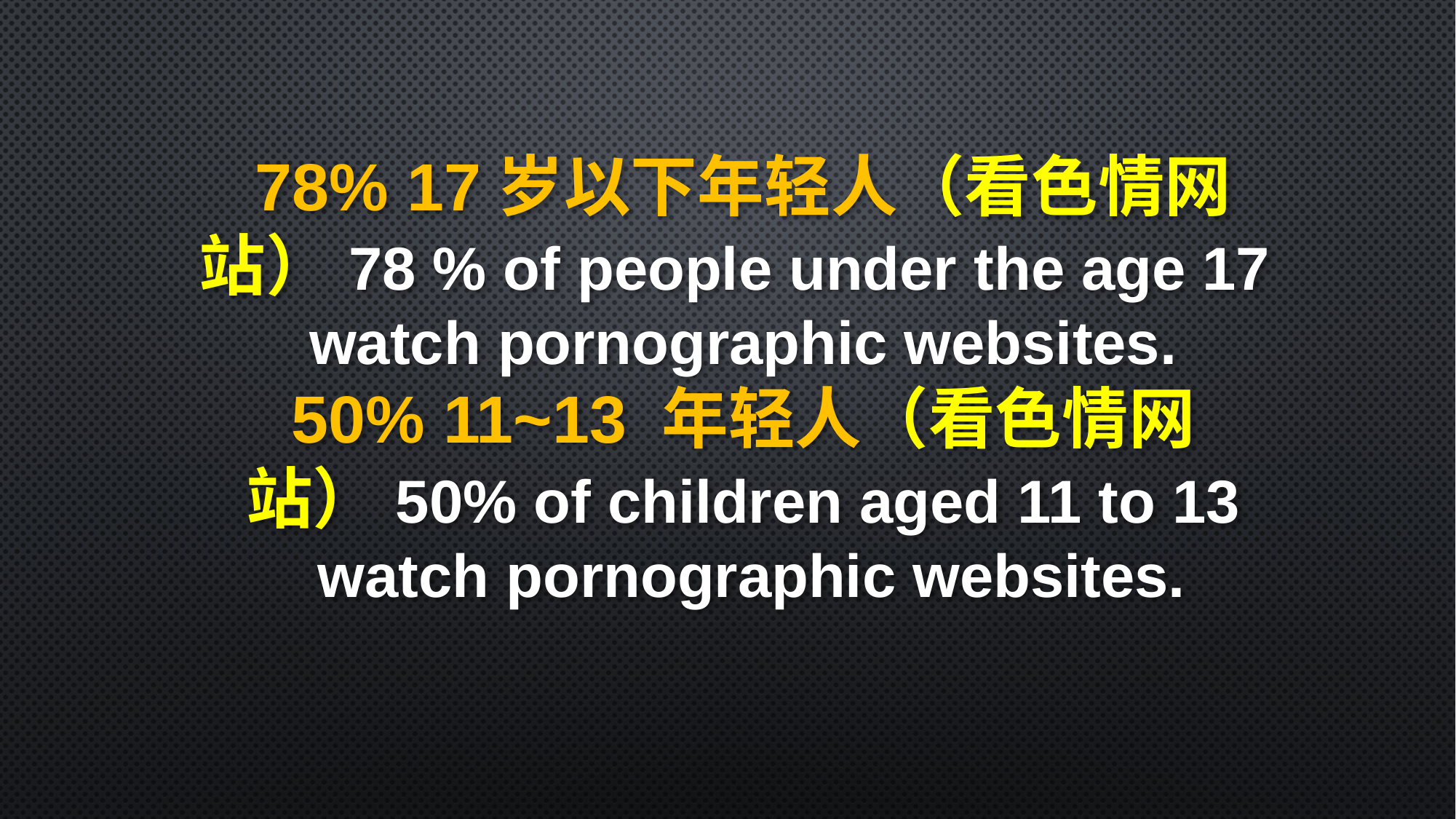

78% 17岁以下年轻人（看色情网站）78 % of people under the age 17
watch pornographic websites.
50% 11~13 年轻人（看色情网站）50% of children aged 11 to 13
 watch pornographic websites.